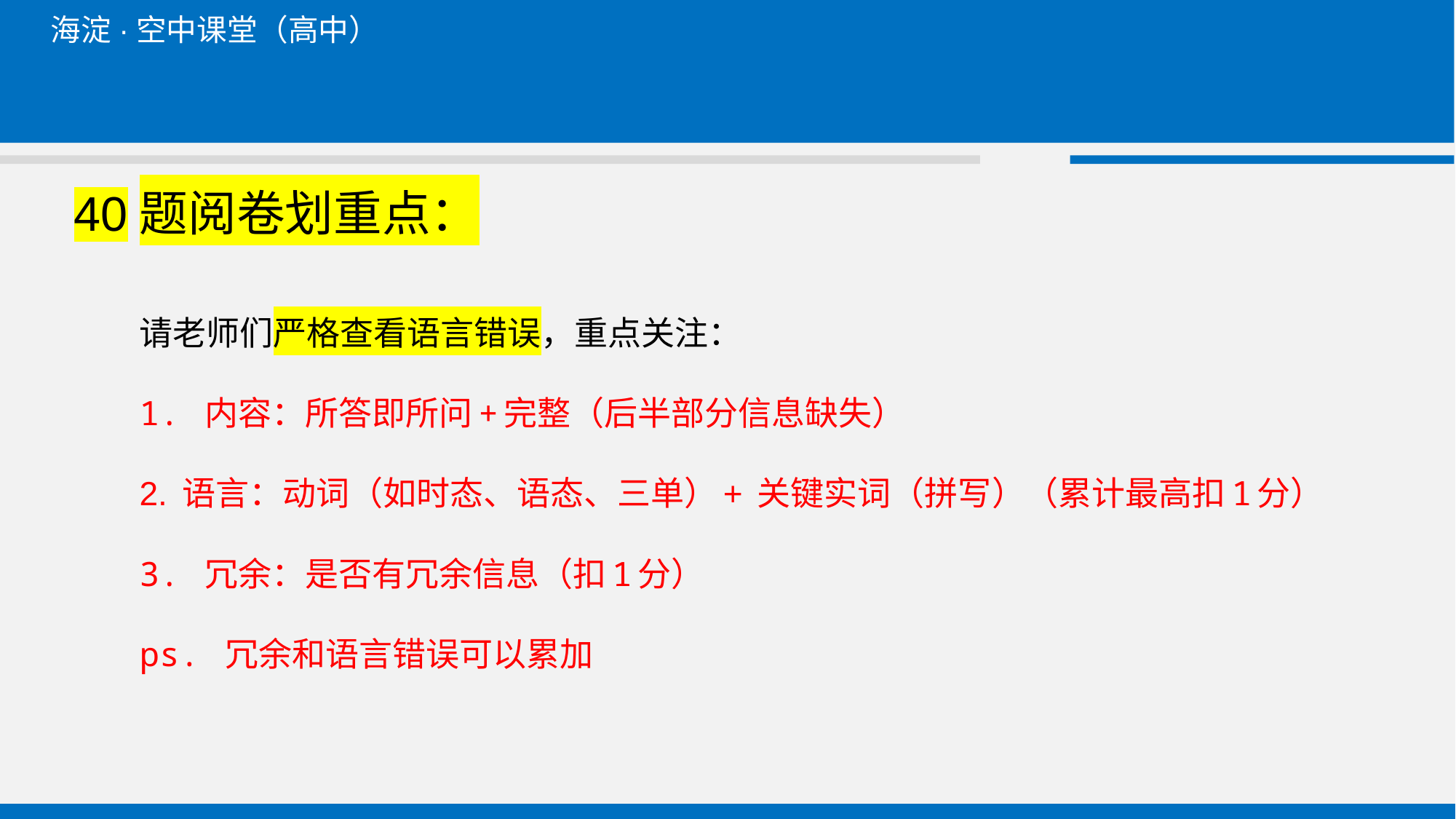

40题阅卷划重点：
请老师们严格查看语言错误，重点关注：

1. 内容：所答即所问+完整（后半部分信息缺失）

2. 语言：动词（如时态、语态、三单）+ 关键实词（拼写）（累计最高扣1分）

3. 冗余：是否有冗余信息（扣1分）

ps. 冗余和语言错误可以累加